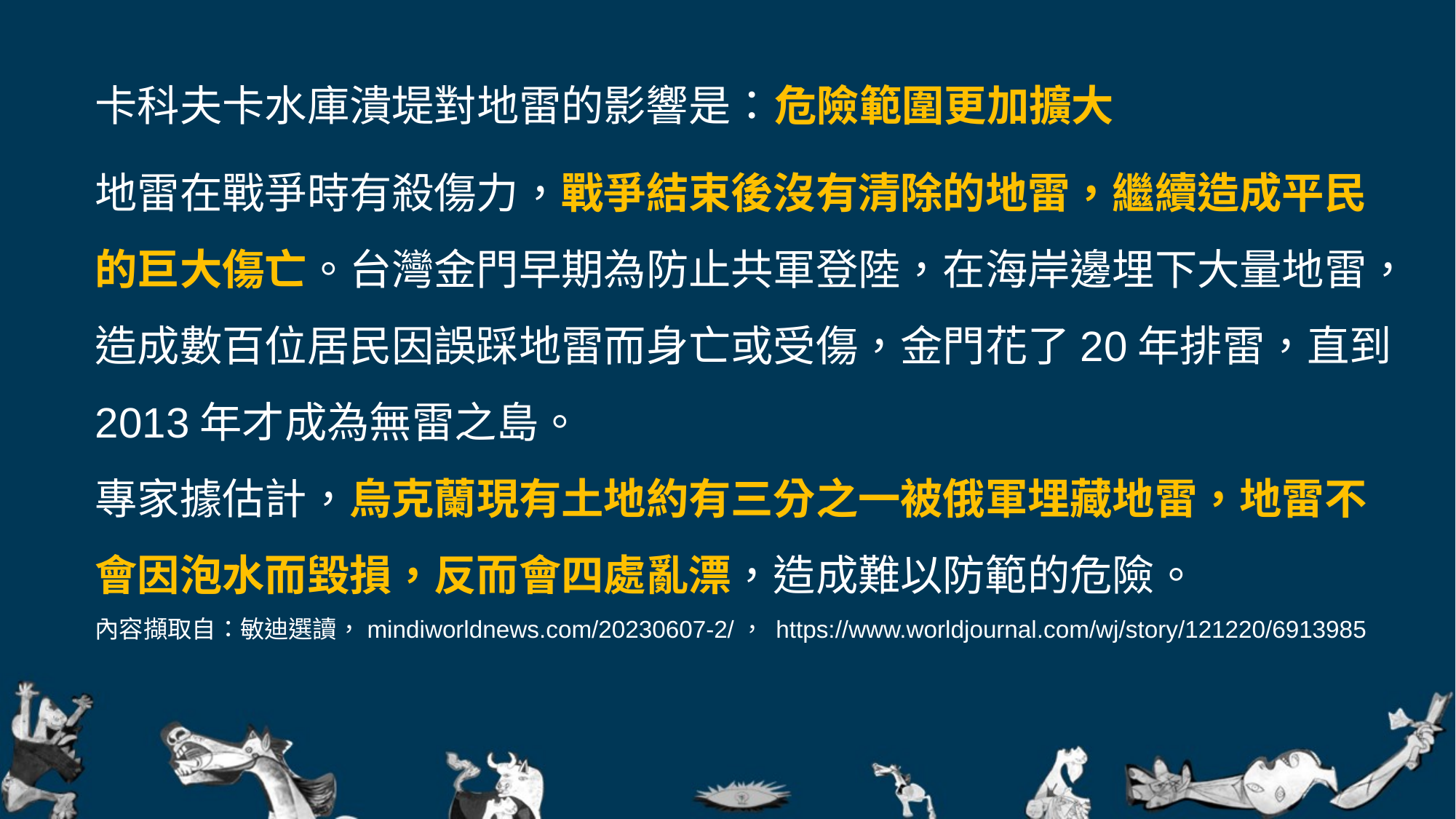

卡科夫卡水庫潰堤對地雷的影響是：
危險範圍更加擴大
地雷在戰爭時有殺傷力，戰爭結束後沒有清除的地雷，繼續造成平民的巨大傷亡。台灣金門早期為防止共軍登陸，在海岸邊埋下大量地雷，造成數百位居民因誤踩地雷而身亡或受傷，金門花了20年排雷，直到2013年才成為無雷之島。
專家據估計，烏克蘭現有土地約有三分之一被俄軍埋藏地雷，地雷不會因泡水而毀損，反而會四處亂漂，造成難以防範的危險。
內容擷取自：敏迪選讀，mindiworldnews.com/20230607-2/， https://www.worldjournal.com/wj/story/121220/6913985